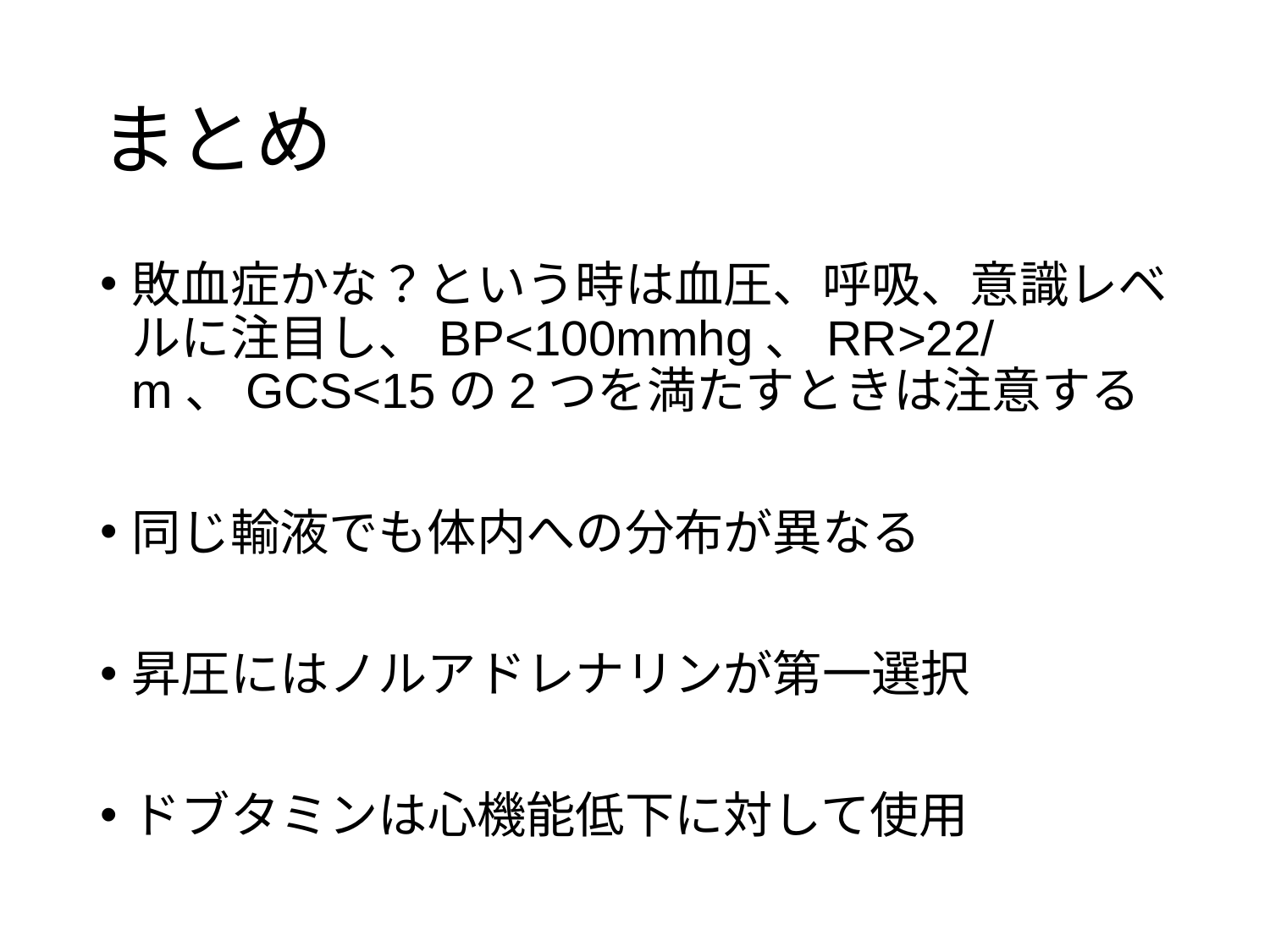

# まとめ
敗血症かな？という時は血圧、呼吸、意識レベルに注目し、BP<100mmhg、RR>22/m、GCS<15の2つを満たすときは注意する

同じ輸液でも体内への分布が異なる

昇圧にはノルアドレナリンが第一選択

ドブタミンは心機能低下に対して使用